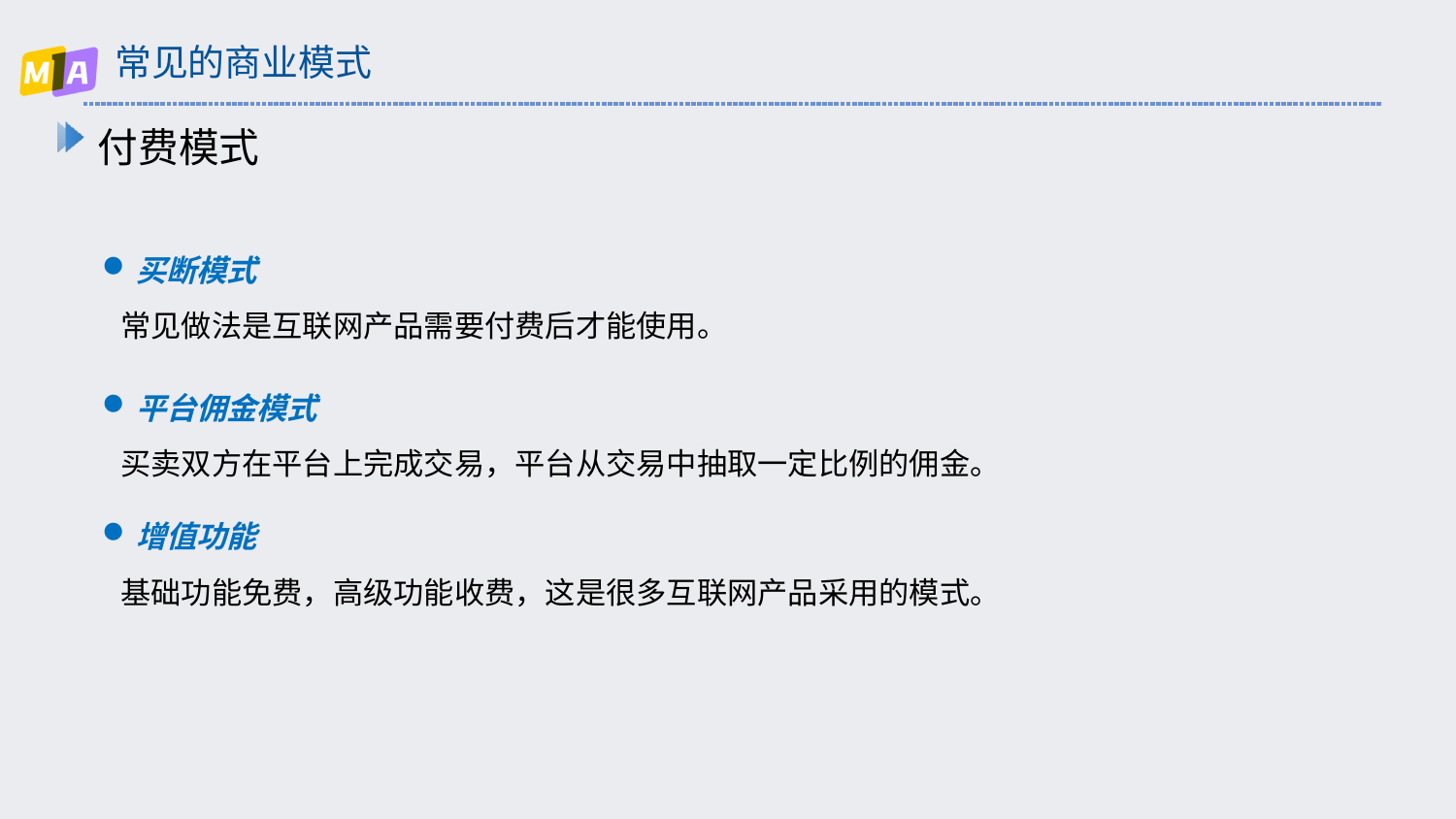

# 常见的商业模式
付费模式
买断模式
常见做法是互联网产品需要付费后才能使用。

平台佣金模式
买卖双方在平台上完成交易，平台从交易中抽取一定比例的佣金。
增值功能
基础功能免费，高级功能收费，这是很多互联网产品采用的模式。